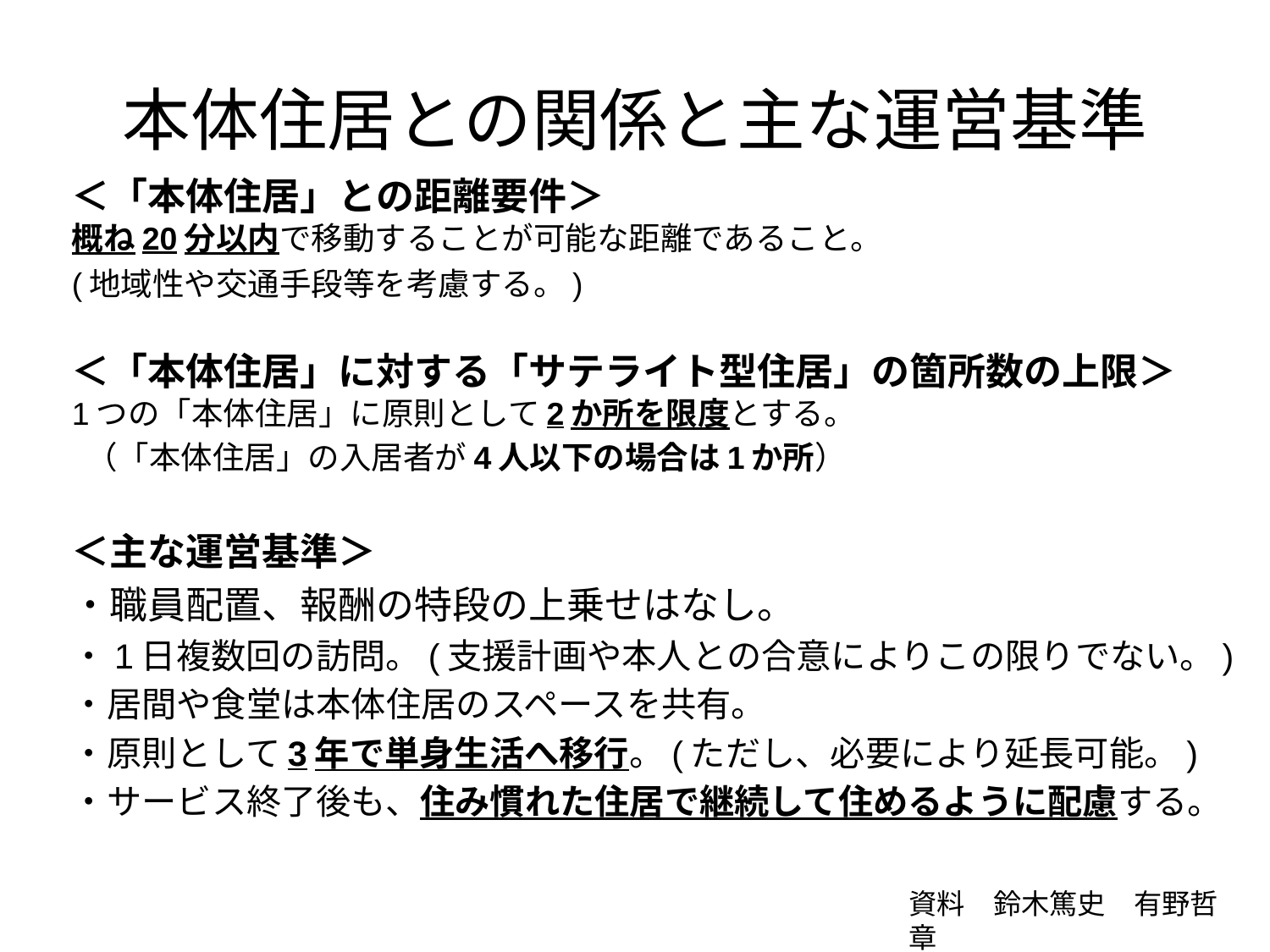

# 本体住居との関係と主な運営基準
＜「本体住居」との距離要件＞
概ね20分以内で移動することが可能な距離であること。
(地域性や交通手段等を考慮する。)
＜「本体住居」に対する「サテライト型住居」の箇所数の上限＞
1つの「本体住居」に原則として2か所を限度とする。
 （「本体住居」の入居者が4人以下の場合は1か所）

＜主な運営基準＞
・職員配置、報酬の特段の上乗せはなし。
・1日複数回の訪問。(支援計画や本人との合意によりこの限りでない。)
・居間や食堂は本体住居のスペースを共有。
・原則として3年で単身生活へ移行。(ただし、必要により延長可能。)
・サービス終了後も、住み慣れた住居で継続して住めるように配慮する。
資料　鈴木篤史　有野哲章